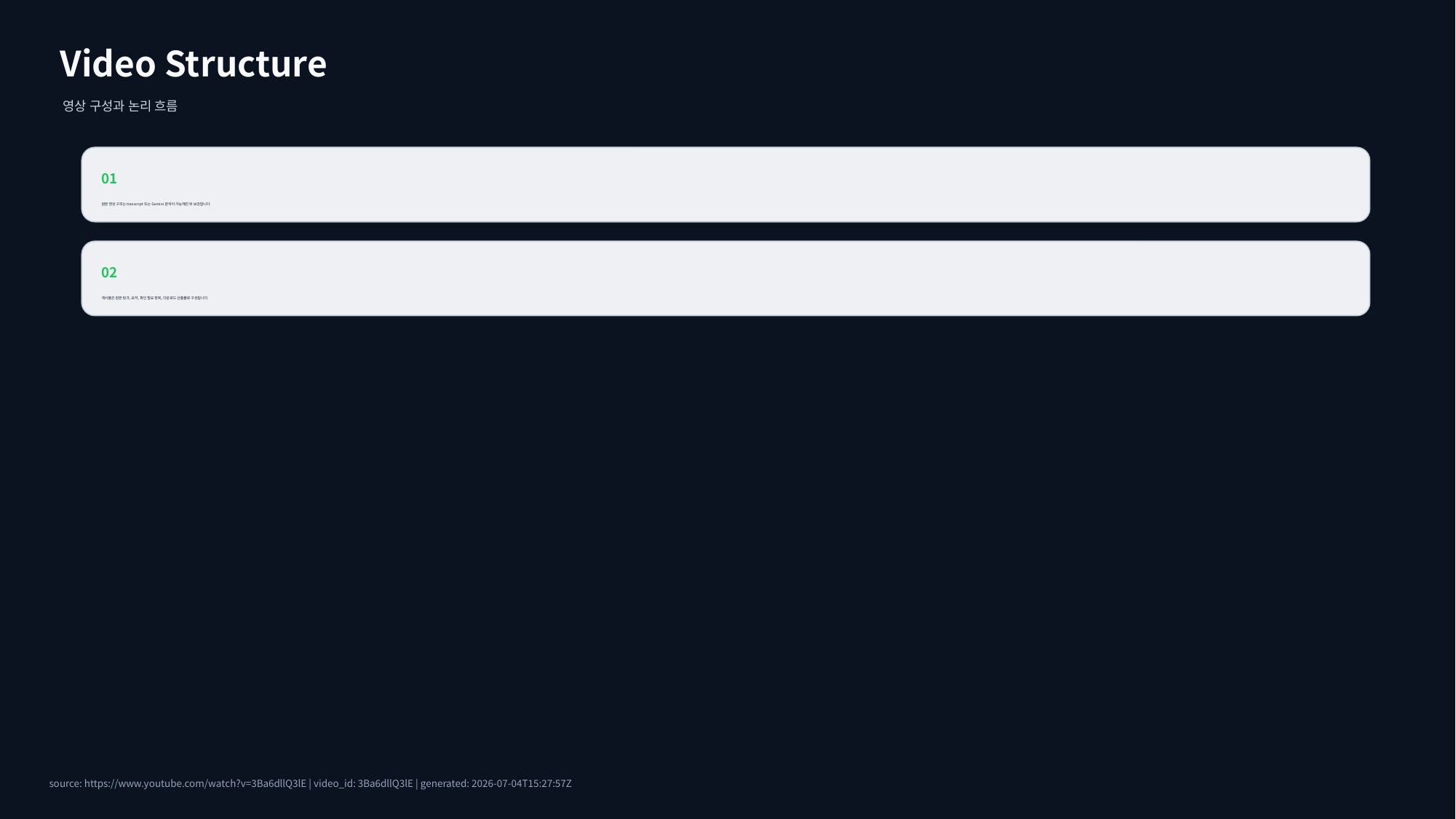

Video Structure
영상 구성과 논리 흐름

01
원본 영상 구조는 transcript 또는 Gemini 분석이 가능해진 뒤 보강합니다.

02
게시물은 원본 링크, 요약, 확인 필요 항목, 다운로드 산출물로 구성됩니다.
source: https://www.youtube.com/watch?v=3Ba6dllQ3lE | video_id: 3Ba6dllQ3lE | generated: 2026-07-04T15:27:57Z